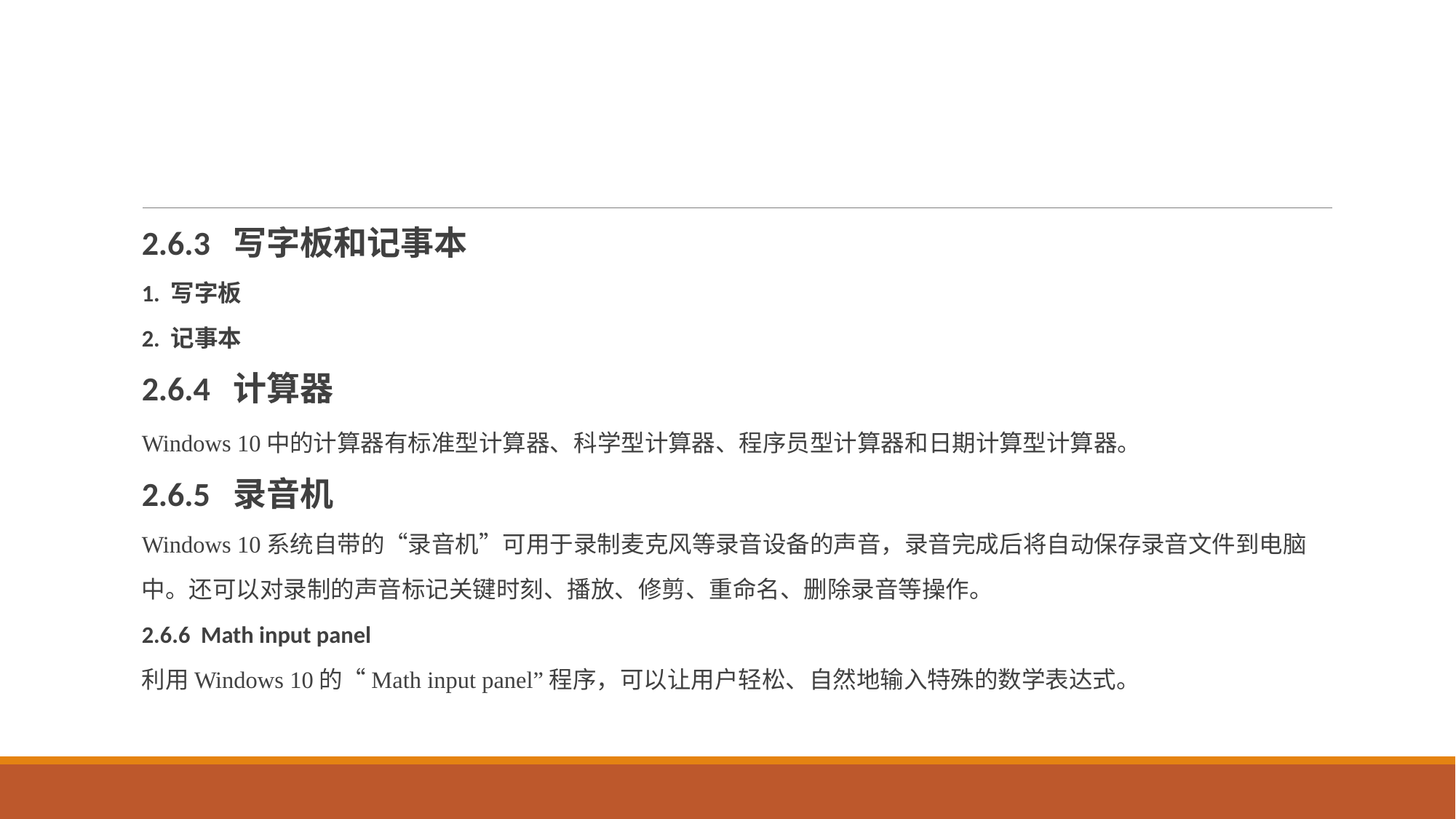

2.6.3  写字板和记事本
1. 写字板
2. 记事本
2.6.4  计算器
Windows 10中的计算器有标准型计算器、科学型计算器、程序员型计算器和日期计算型计算器。
2.6.5  录音机
Windows 10系统自带的“录音机”可用于录制麦克风等录音设备的声音，录音完成后将自动保存录音文件到电脑
中。还可以对录制的声音标记关键时刻、播放、修剪、重命名、删除录音等操作。
2.6.6  Math input panel
利用Windows 10的“Math input panel”程序，可以让用户轻松、自然地输入特殊的数学表达式。